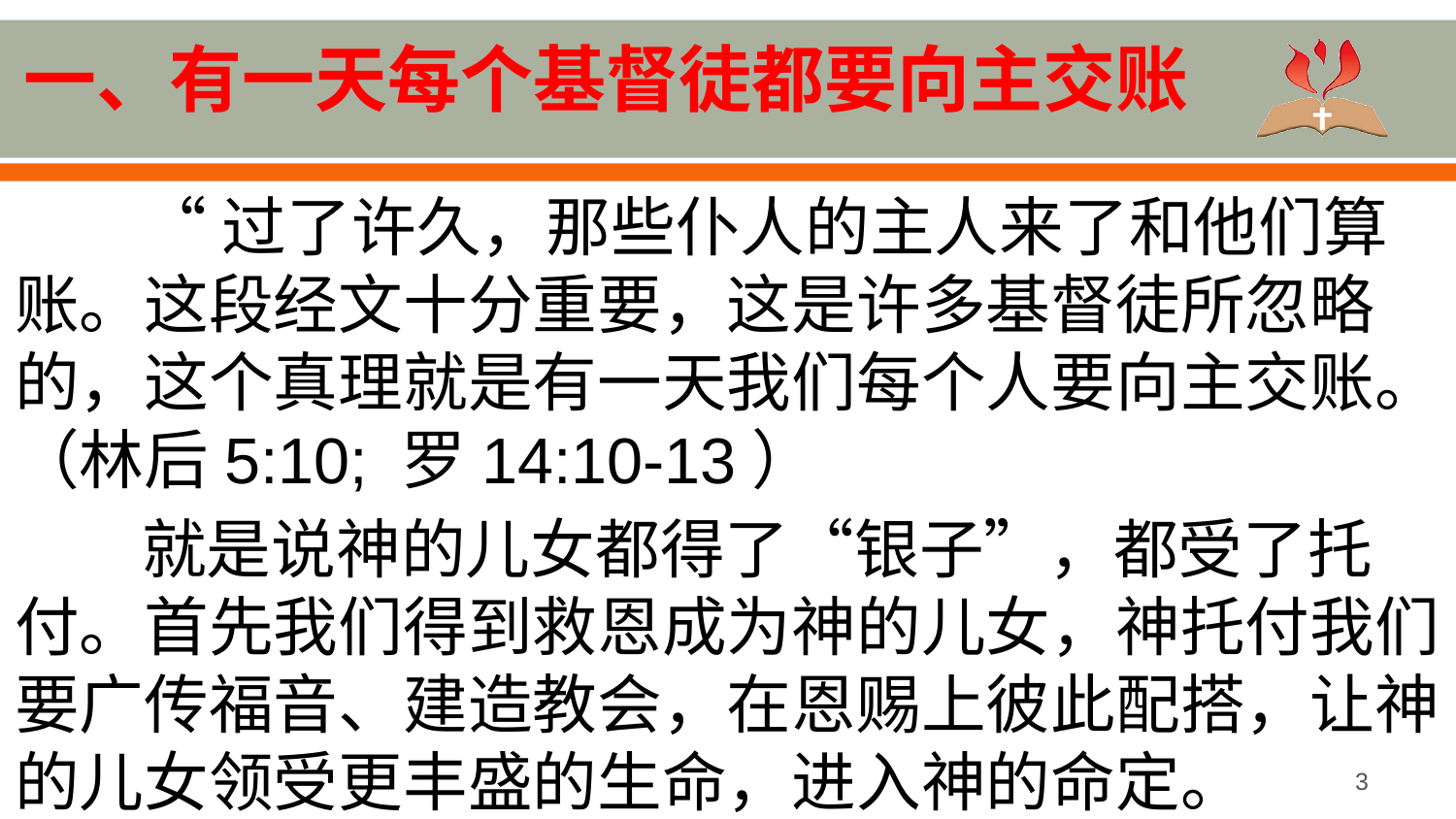

# 一、有一天每个基督徒都要向主交账
“过了许久，那些仆人的主人来了和他们算账。这段经文十分重要，这是许多基督徒所忽略的，这个真理就是有一天我们每个人要向主交账。（林后5:10; 罗14:10-13）
就是说神的儿女都得了“银子”，都受了托付。首先我们得到救恩成为神的儿女，神托付我们要广传福音、建造教会，在恩赐上彼此配搭，让神的儿女领受更丰盛的生命，进入神的命定。

3